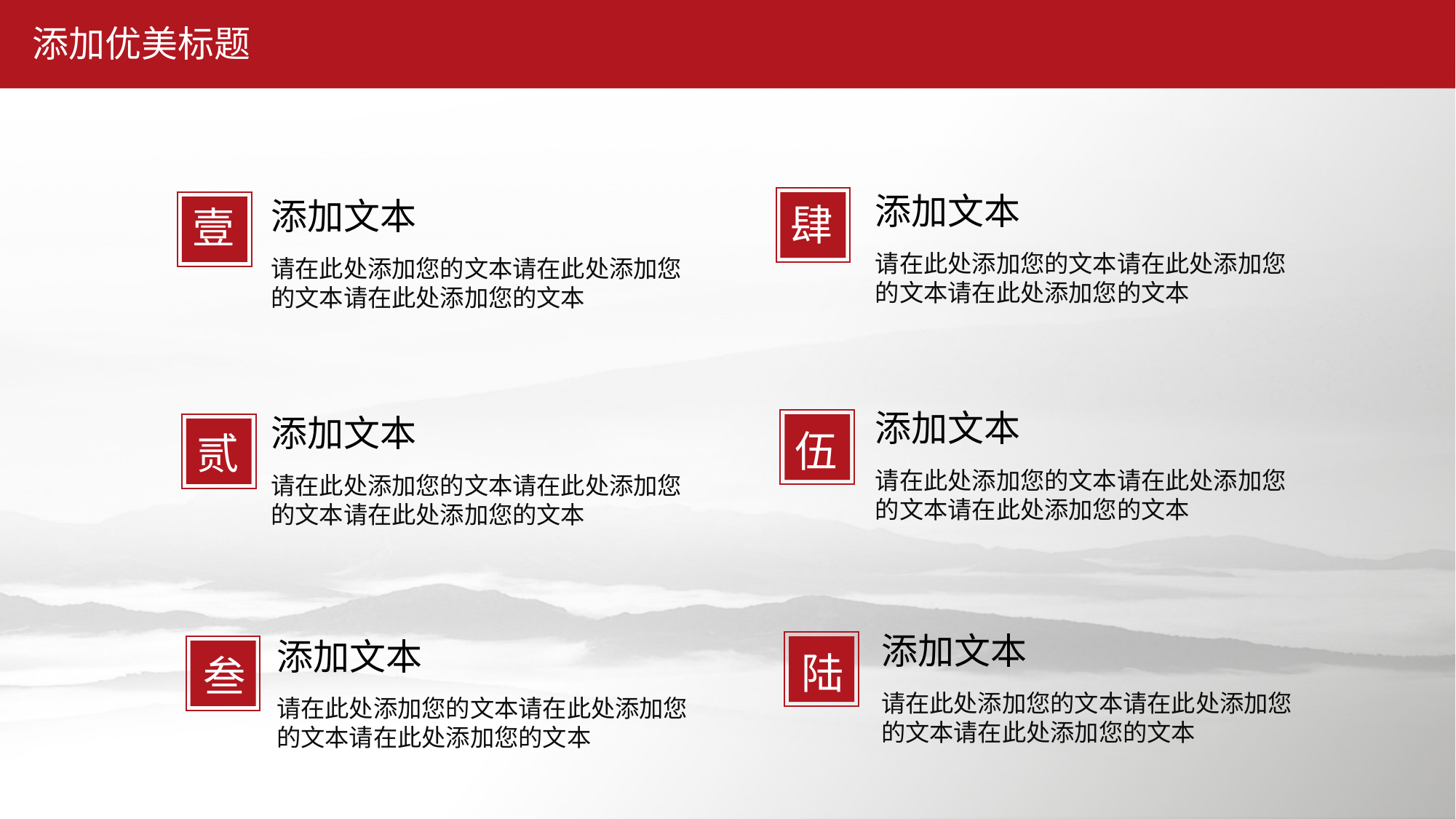

添加优美标题
添加文本
添加文本

肆
壹
请在此处添加您的文本请在此处添加您的文本请在此处添加您的文本
请在此处添加您的文本请在此处添加您的文本请在此处添加您的文本
添加文本
添加文本

伍
贰
请在此处添加您的文本请在此处添加您的文本请在此处添加您的文本
请在此处添加您的文本请在此处添加您的文本请在此处添加您的文本
添加文本
添加文本

陆
叁
请在此处添加您的文本请在此处添加您的文本请在此处添加您的文本
请在此处添加您的文本请在此处添加您的文本请在此处添加您的文本